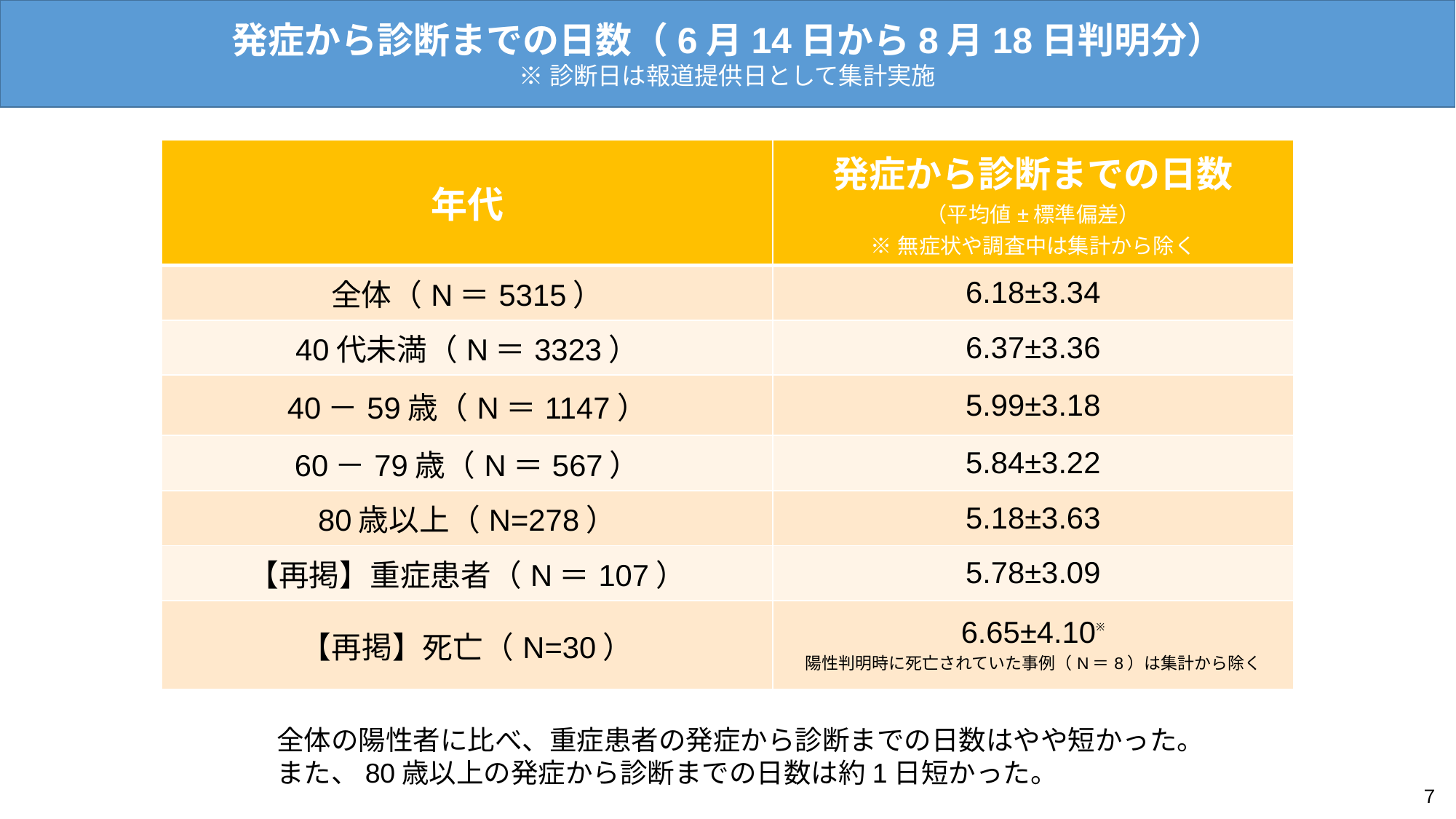

発症から診断までの日数（6月14日から8月18日判明分）
※診断日は報道提供日として集計実施
| 年代 | 発症から診断までの日数 （平均値±標準偏差） ※無症状や調査中は集計から除く |
| --- | --- |
| 全体（N＝5315） | 6.18±3.34 |
| 40代未満（N＝3323） | 6.37±3.36 |
| 40－59歳（N＝1147） | 5.99±3.18 |
| 60－79歳（N＝567） | 5.84±3.22 |
| 80歳以上（N=278） | 5.18±3.63 |
| 【再掲】重症患者（N＝107） | 5.78±3.09 |
| 【再掲】死亡（N=30） | 6.65±4.10※ 陽性判明時に死亡されていた事例（N＝8）は集計から除く |
全体の陽性者に比べ、重症患者の発症から診断までの日数はやや短かった。
また、80歳以上の発症から診断までの日数は約1日短かった。
７